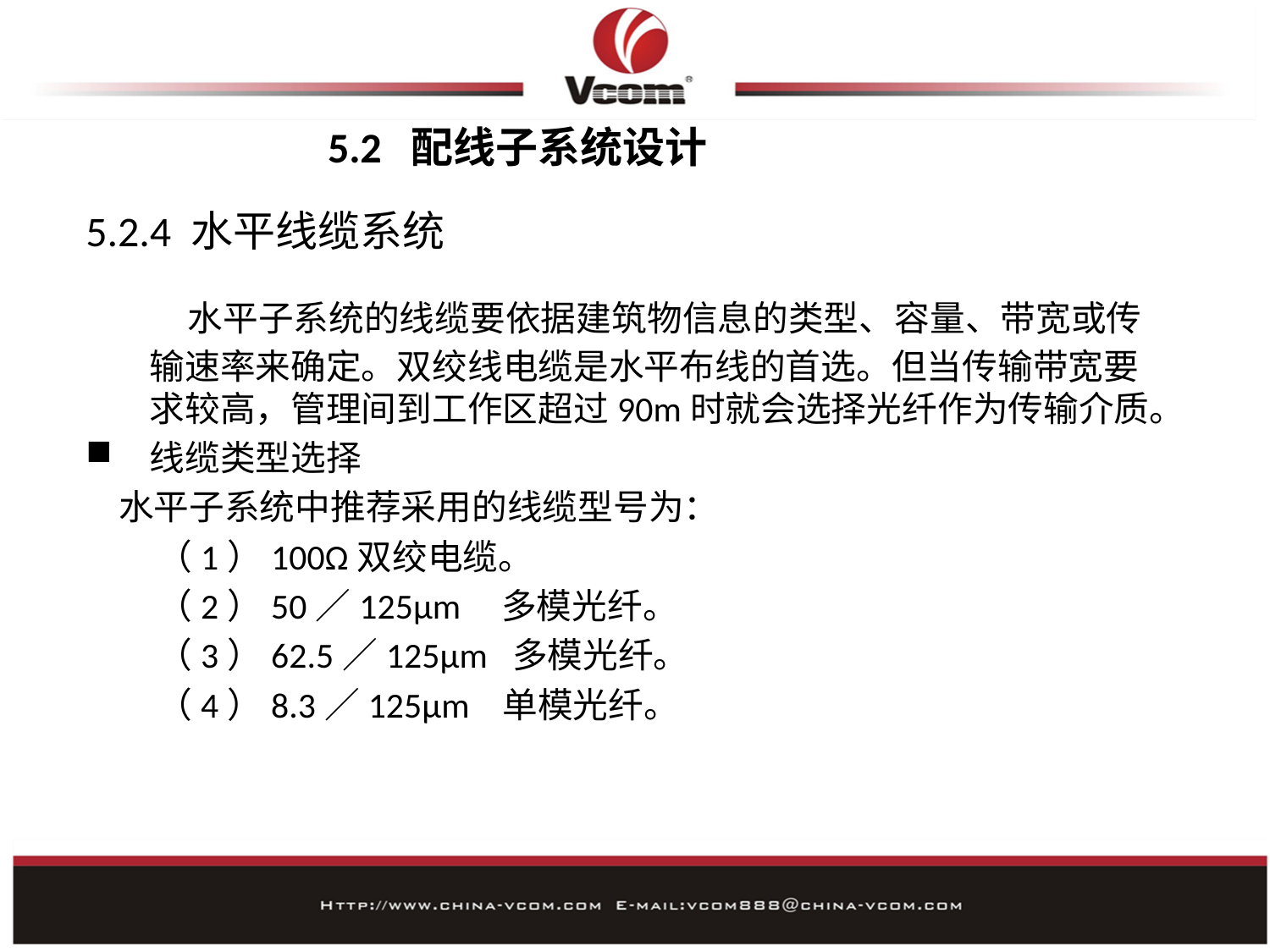

# 5.2  配线子系统设计
5.2.4 水平线缆系统
      水平子系统的线缆要依据建筑物信息的类型、容量、带宽或传输速率来确定。双绞线电缆是水平布线的首选。但当传输带宽要求较高，管理间到工作区超过90m时就会选择光纤作为传输介质。
线缆类型选择
   水平子系统中推荐采用的线缆型号为：
        （1）100Ω双绞电缆。
        （2）50／125μm    多模光纤。
        （3）62.5／125μm  多模光纤。
        （4）8.3／125μm   单模光纤。